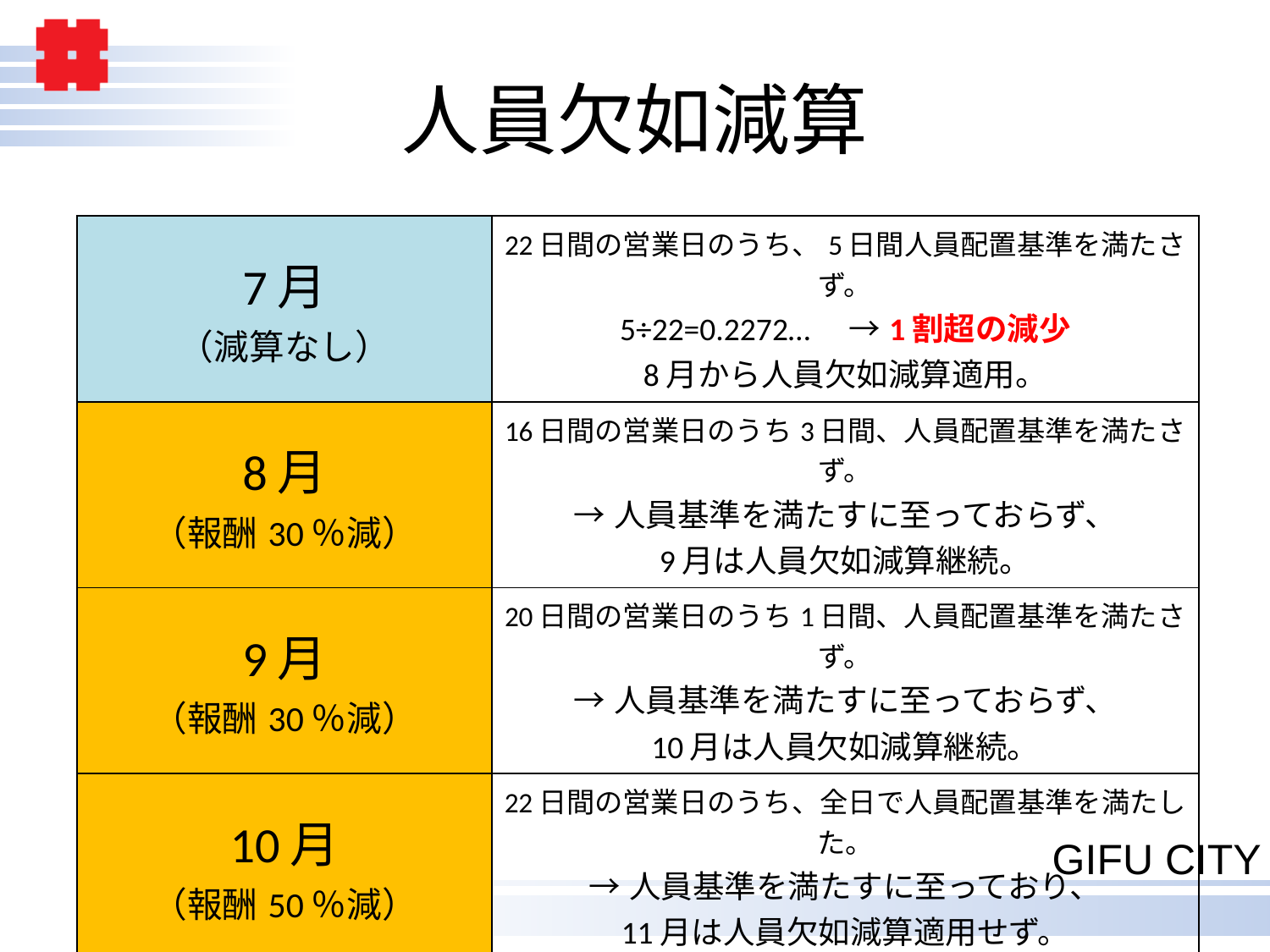

# 人員欠如減算
| 7月 （減算なし） | 22日間の営業日のうち、5日間人員配置基準を満たさず。 5÷22=0.2272…　→1割超の減少 8月から人員欠如減算適用。 |
| --- | --- |
| 8月 （報酬30％減） | 16日間の営業日のうち3日間、人員配置基準を満たさず。 →人員基準を満たすに至っておらず、 9月は人員欠如減算継続。 |
| 9月 （報酬30％減） | 20日間の営業日のうち1日間、人員配置基準を満たさず。 →人員基準を満たすに至っておらず、 10月は人員欠如減算継続。 |
| 10月 （報酬50％減） | 22日間の営業日のうち、全日で人員配置基準を満たした。 →人員基準を満たすに至っており、 11月は人員欠如減算適用せず。 |
| 11月 （減算なし） | 19日間の営業日のうち、全日で人員配置基準を満たした。 |